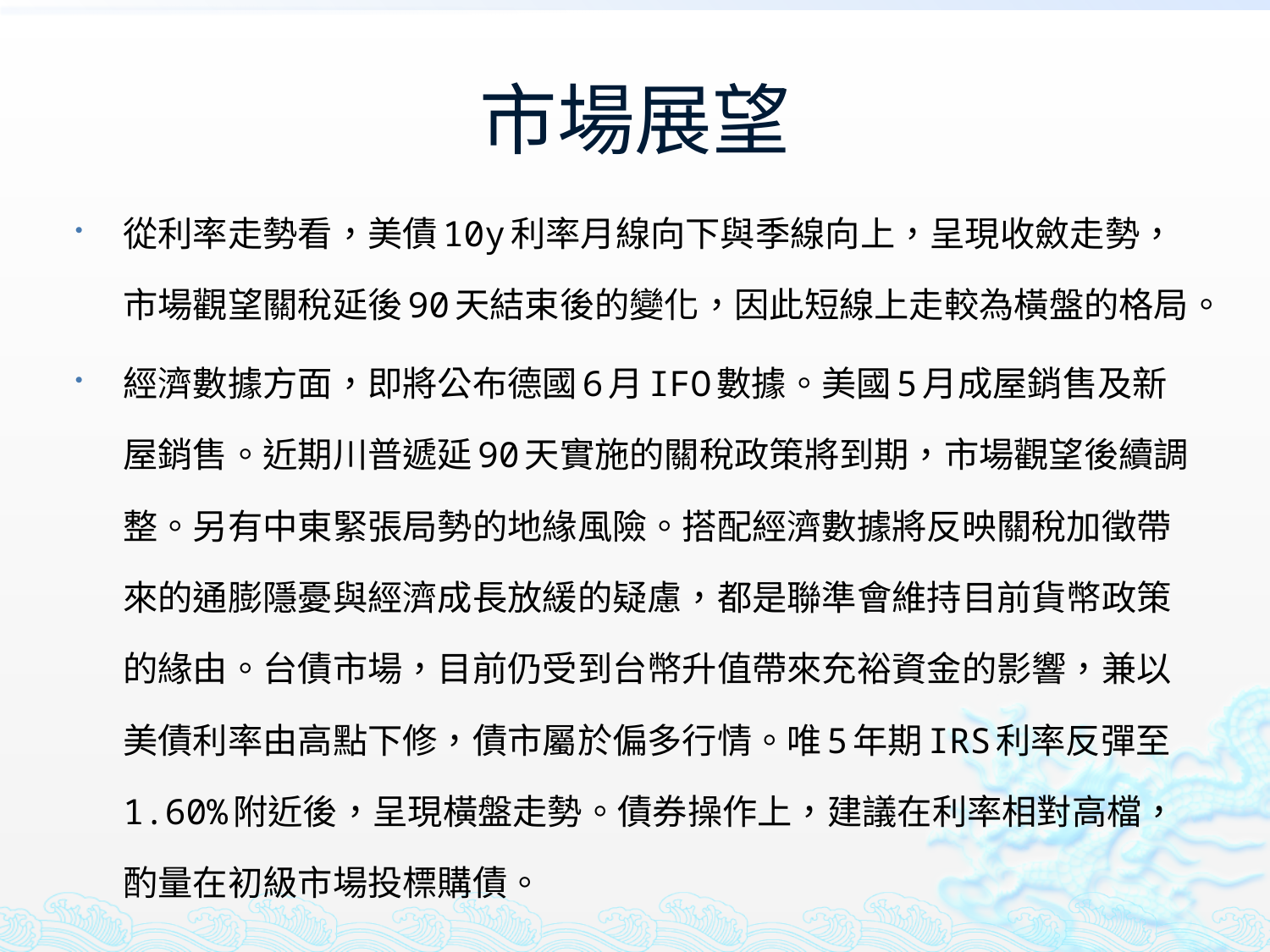

# 市場展望
從利率走勢看，美債10y利率月線向下與季線向上，呈現收斂走勢，市場觀望關稅延後90天結束後的變化，因此短線上走較為橫盤的格局。
經濟數據方面，即將公布德國6月IFO數據。美國5月成屋銷售及新屋銷售。近期川普遞延90天實施的關稅政策將到期，市場觀望後續調整。另有中東緊張局勢的地緣風險。搭配經濟數據將反映關稅加徵帶來的通膨隱憂與經濟成長放緩的疑慮，都是聯準會維持目前貨幣政策的緣由。台債市場，目前仍受到台幣升值帶來充裕資金的影響，兼以美債利率由高點下修，債市屬於偏多行情。唯5年期IRS利率反彈至1.60%附近後，呈現橫盤走勢。債券操作上，建議在利率相對高檔，酌量在初級市場投標購債。